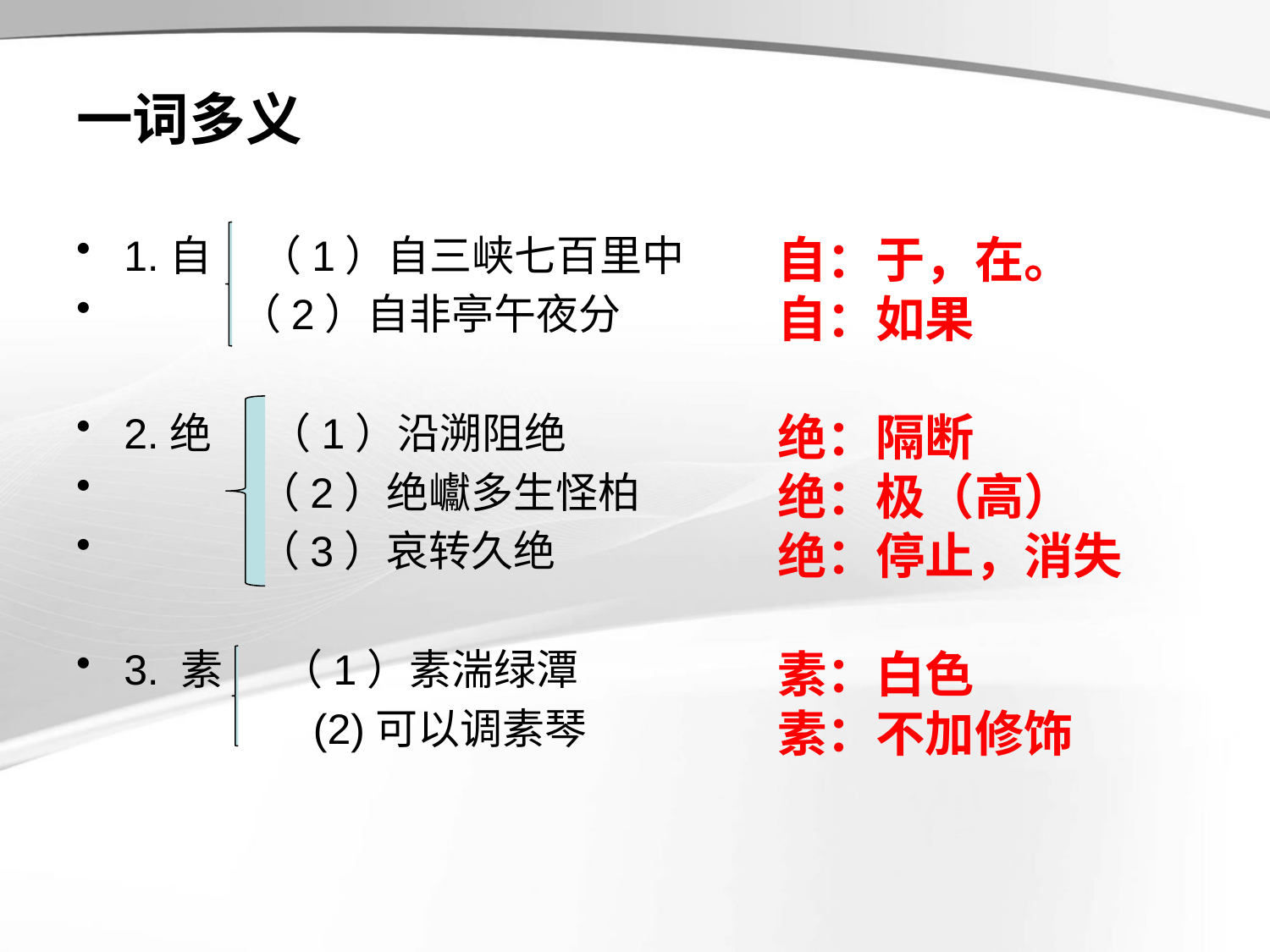

# 一词多义
1.自     （1）自三峡七百里中
           （2）自非亭午夜分

2.绝      （1）沿溯阻绝
             （2）绝巘多生怪柏
             （3）哀转久绝

3. 素      （1）素湍绿潭
                    (2)可以调素琴

自：于，在。
自：如果

绝：隔断
绝：极（高）
绝：停止，消失

素：白色
素：不加修饰